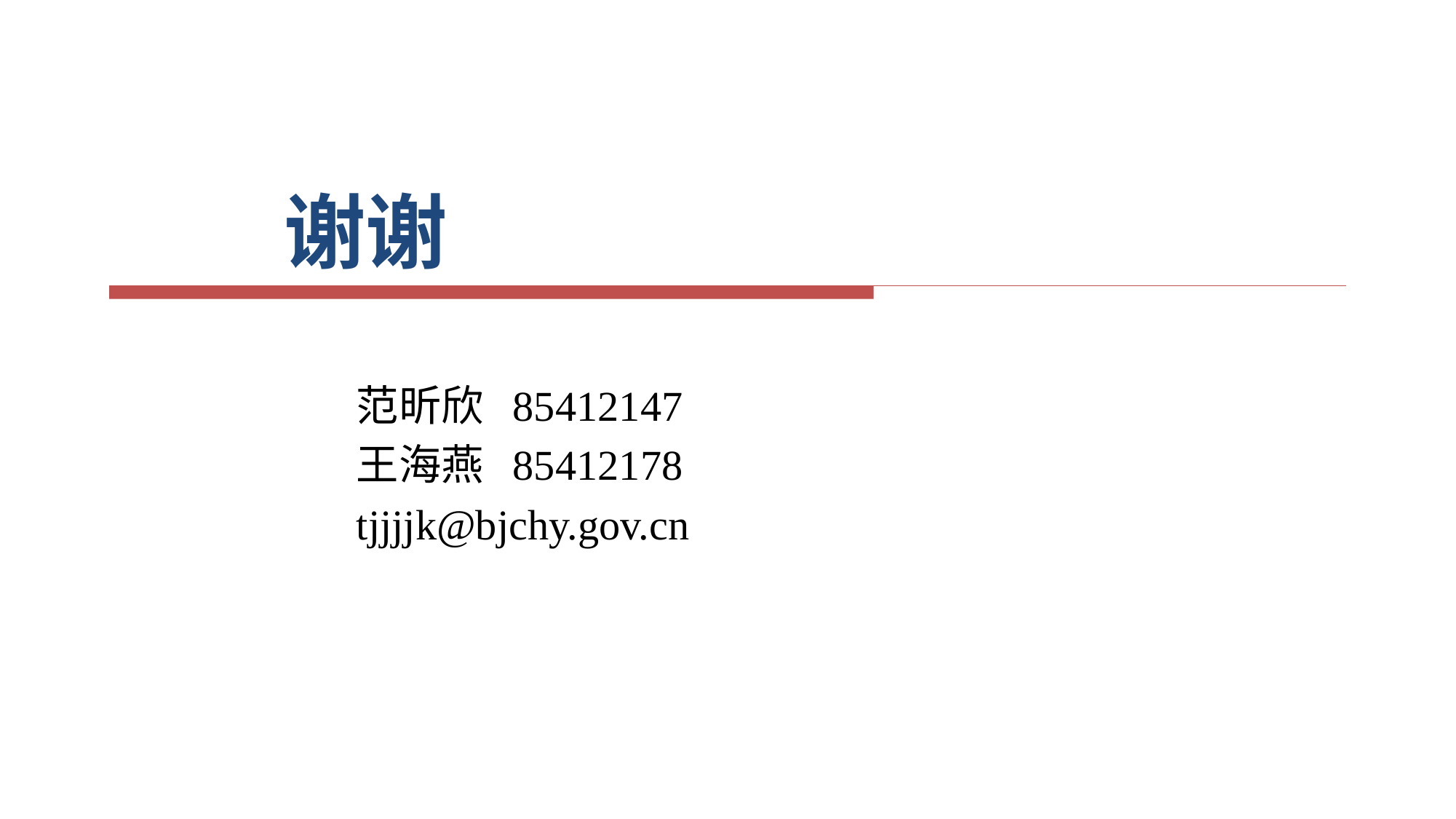

# 谢谢
范昕欣  85412147
王海燕  85412178
tjjjjk@bjchy.gov.cn